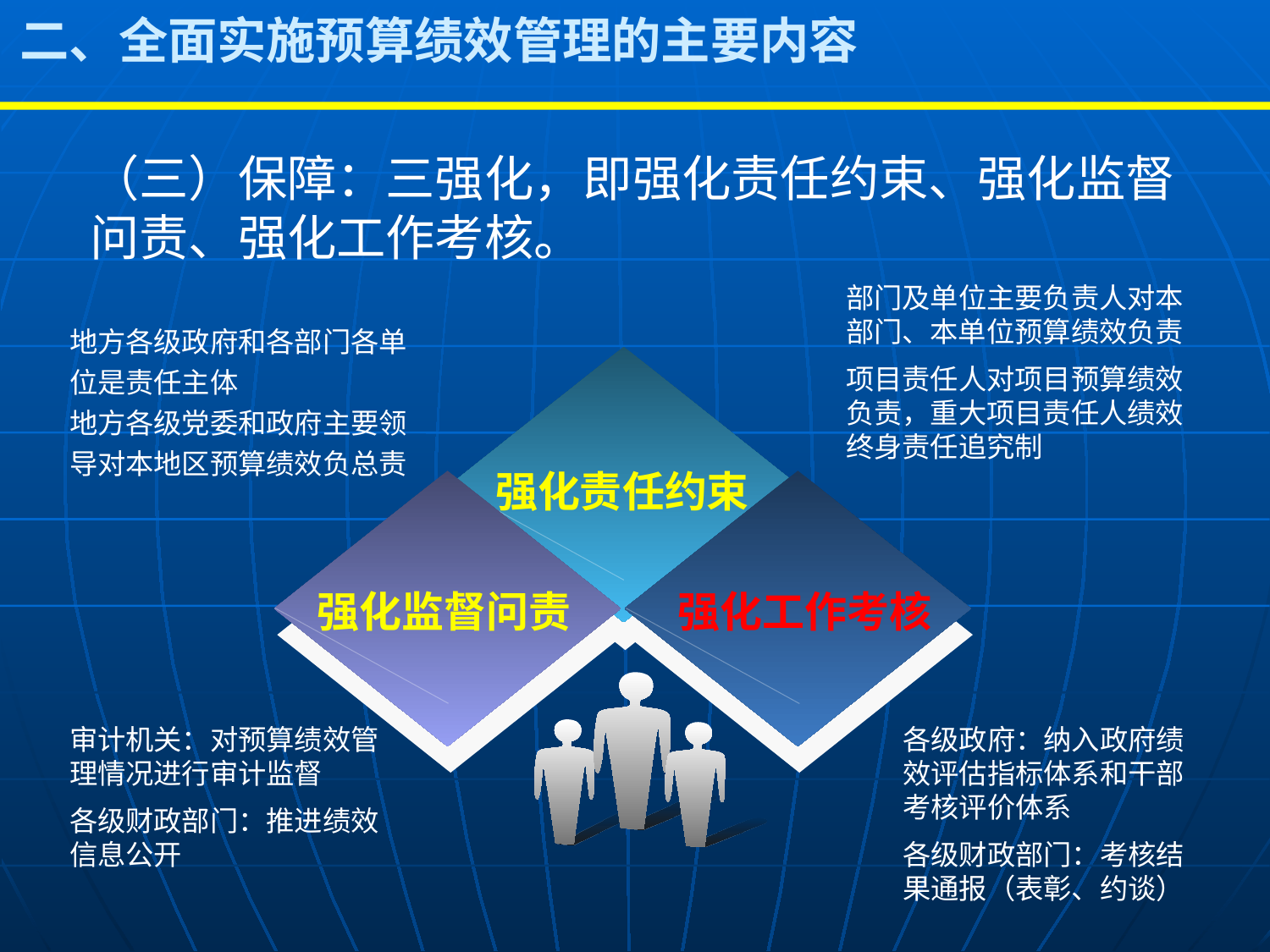

二、全面实施预算绩效管理的主要内容

# （三）保障：三强化，即强化责任约束、强化监督问责、强化工作考核。
部门及单位主要负责人对本部门、本单位预算绩效负责
项目责任人对项目预算绩效负责，重大项目责任人绩效终身责任追究制
地方各级政府和各部门各单位是责任主体
地方各级党委和政府主要领导对本地区预算绩效负总责

强化责任约束

强化监督问责
强化工作考核

审计机关：对预算绩效管理情况进行审计监督
各级财政部门：推进绩效信息公开
各级政府：纳入政府绩效评估指标体系和干部考核评价体系
各级财政部门：考核结果通报（表彰、约谈）